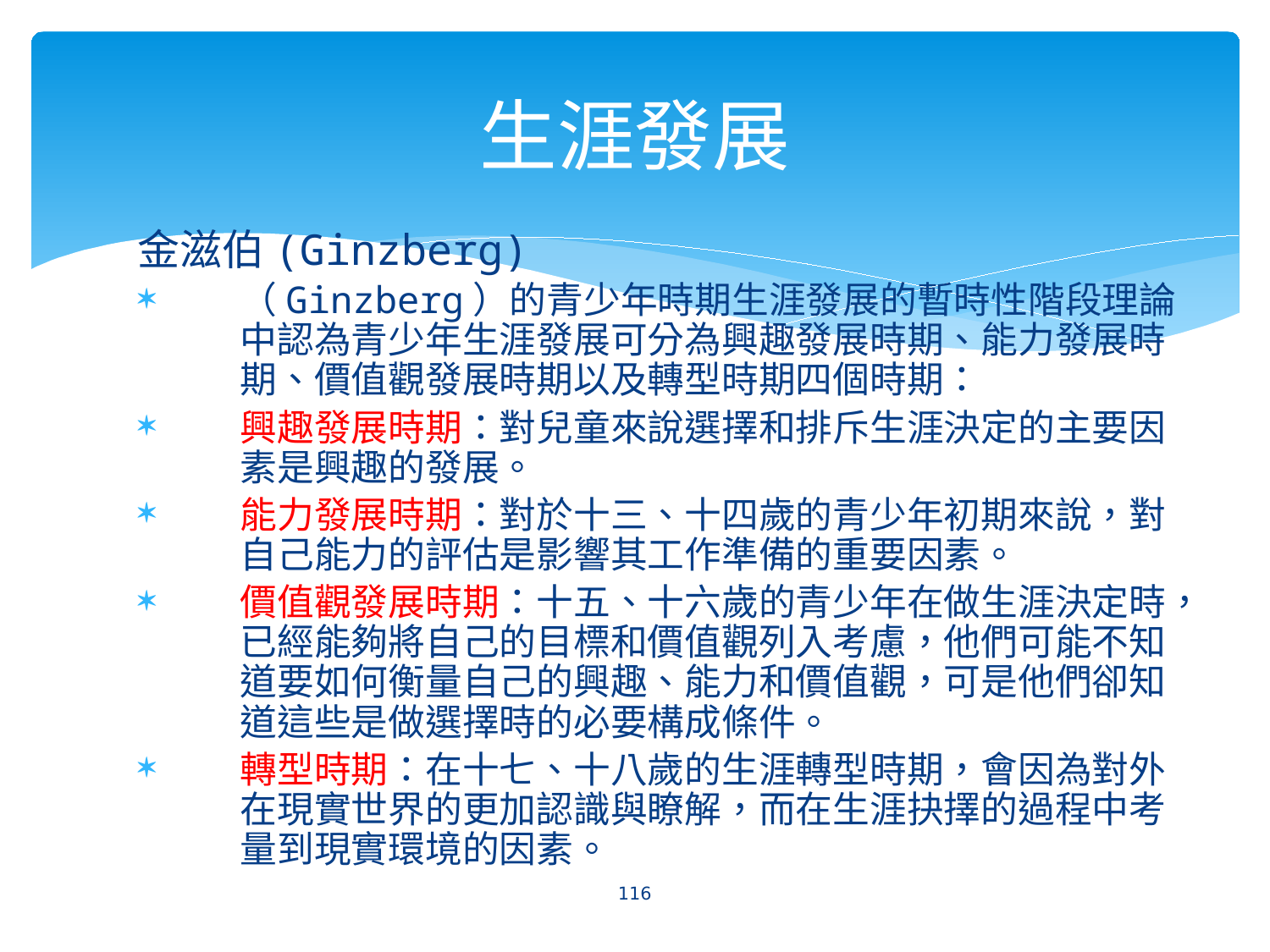

生涯發展
金滋伯(Ginzberg)
（Ginzberg）的青少年時期生涯發展的暫時性階段理論中認為青少年生涯發展可分為興趣發展時期、能力發展時期、價值觀發展時期以及轉型時期四個時期：
興趣發展時期：對兒童來說選擇和排斥生涯決定的主要因素是興趣的發展。
能力發展時期：對於十三、十四歲的青少年初期來說，對自己能力的評估是影響其工作準備的重要因素。
價值觀發展時期：十五、十六歲的青少年在做生涯決定時，已經能夠將自己的目標和價值觀列入考慮，他們可能不知道要如何衡量自己的興趣、能力和價值觀，可是他們卻知道這些是做選擇時的必要構成條件。
轉型時期：在十七、十八歲的生涯轉型時期，會因為對外在現實世界的更加認識與瞭解，而在生涯抉擇的過程中考量到現實環境的因素。
116